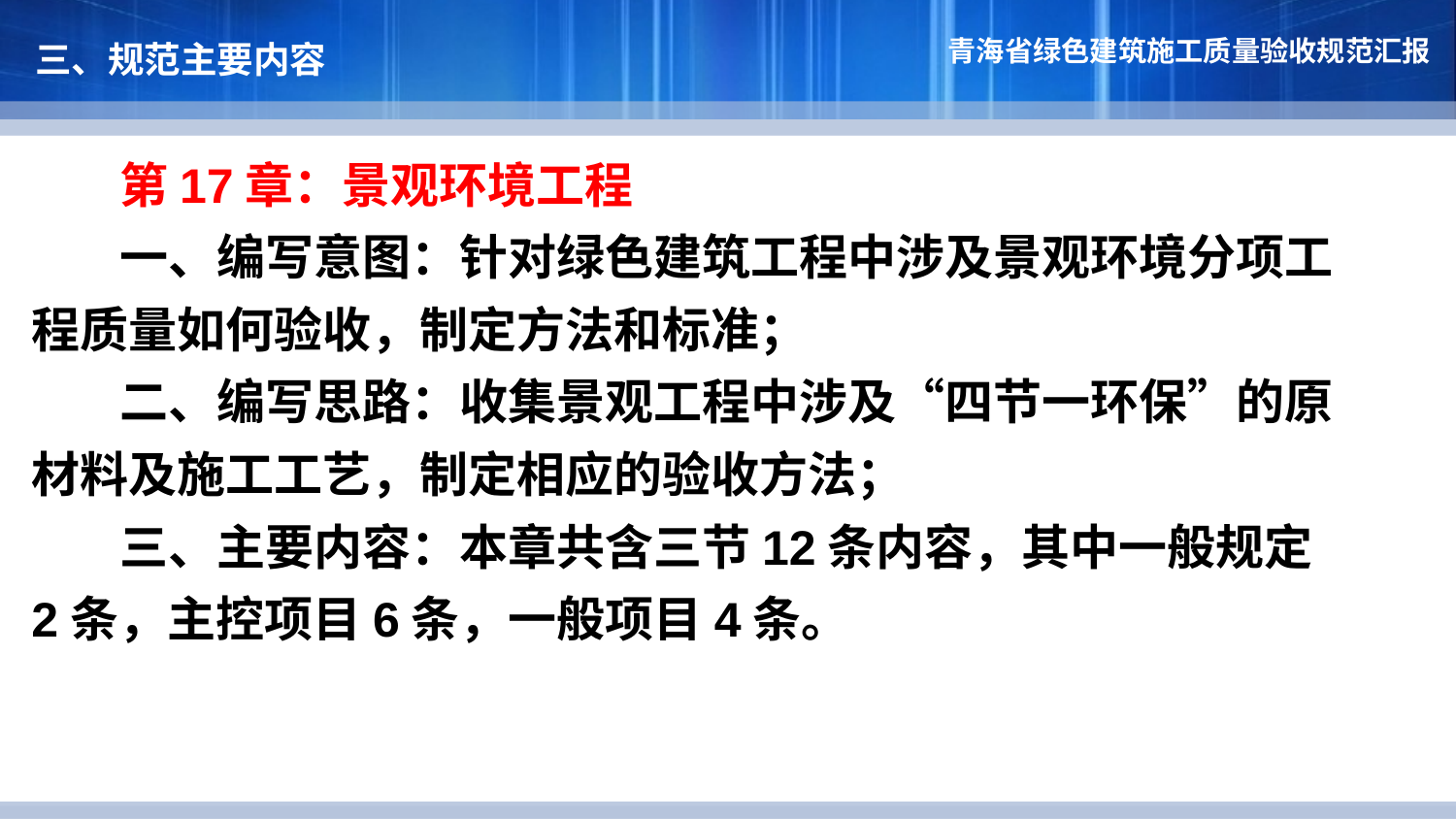

三、规范主要内容
       第17章：景观环境工程
       一、编写意图：针对绿色建筑工程中涉及景观环境分项工程质量如何验收，制定方法和标准；
       二、编写思路：收集景观工程中涉及“四节一环保”的原材料及施工工艺，制定相应的验收方法；
       三、主要内容：本章共含三节12条内容，其中一般规定2条，主控项目6条，一般项目4条。